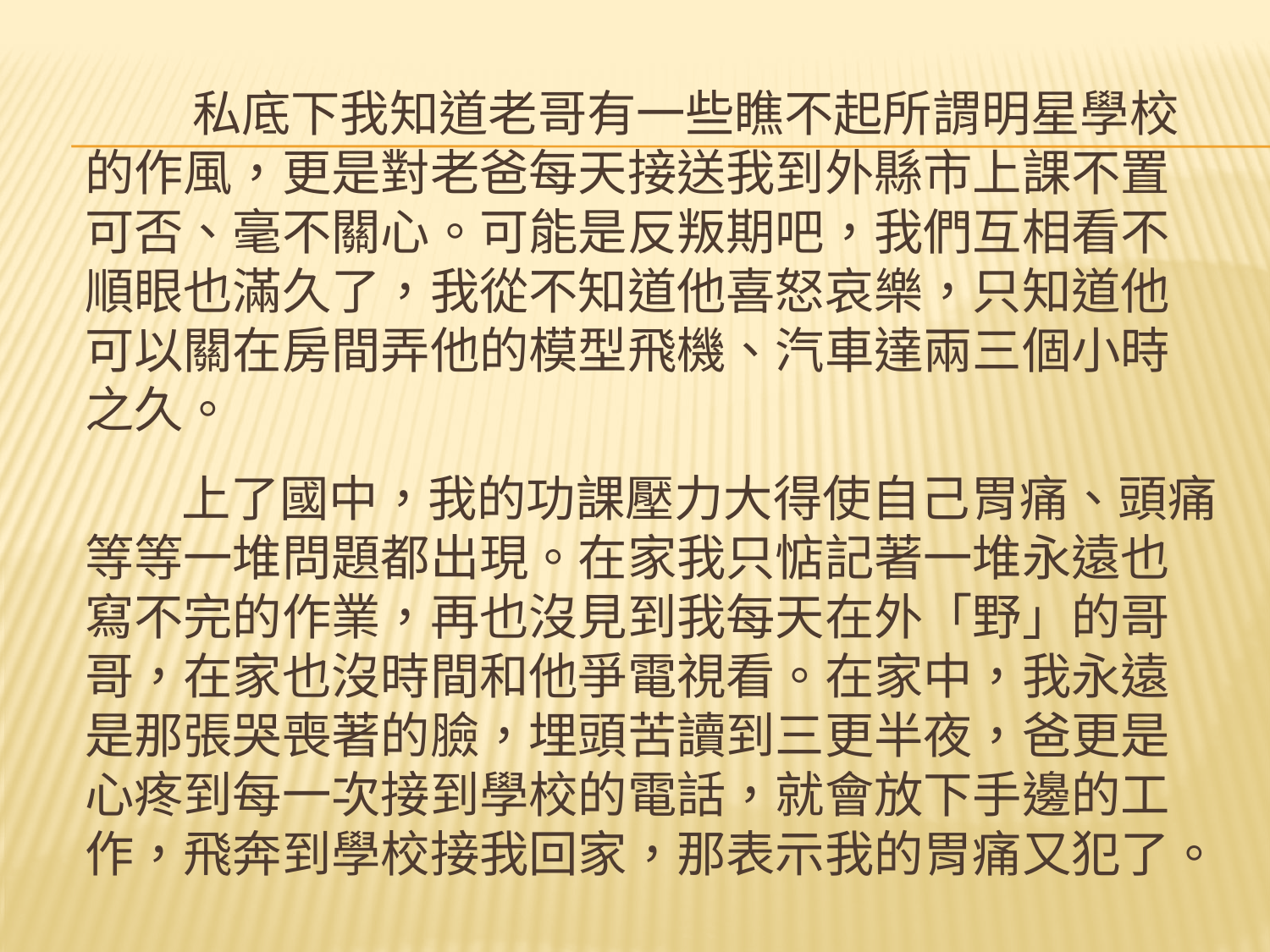

私底下我知道老哥有一些瞧不起所謂明星學校的作風，更是對老爸每天接送我到外縣市上課不置可否、毫不關心。可能是反叛期吧，我們互相看不順眼也滿久了，我從不知道他喜怒哀樂，只知道他可以關在房間弄他的模型飛機、汽車達兩三個小時之久。

            上了國中，我的功課壓力大得使自己胃痛、頭痛等等一堆問題都出現。在家我只惦記著一堆永遠也寫不完的作業，再也沒見到我每天在外「野」的哥哥，在家也沒時間和他爭電視看。在家中，我永遠是那張哭喪著的臉，埋頭苦讀到三更半夜，爸更是心疼到每一次接到學校的電話，就會放下手邊的工作，飛奔到學校接我回家，那表示我的胃痛又犯了。
#